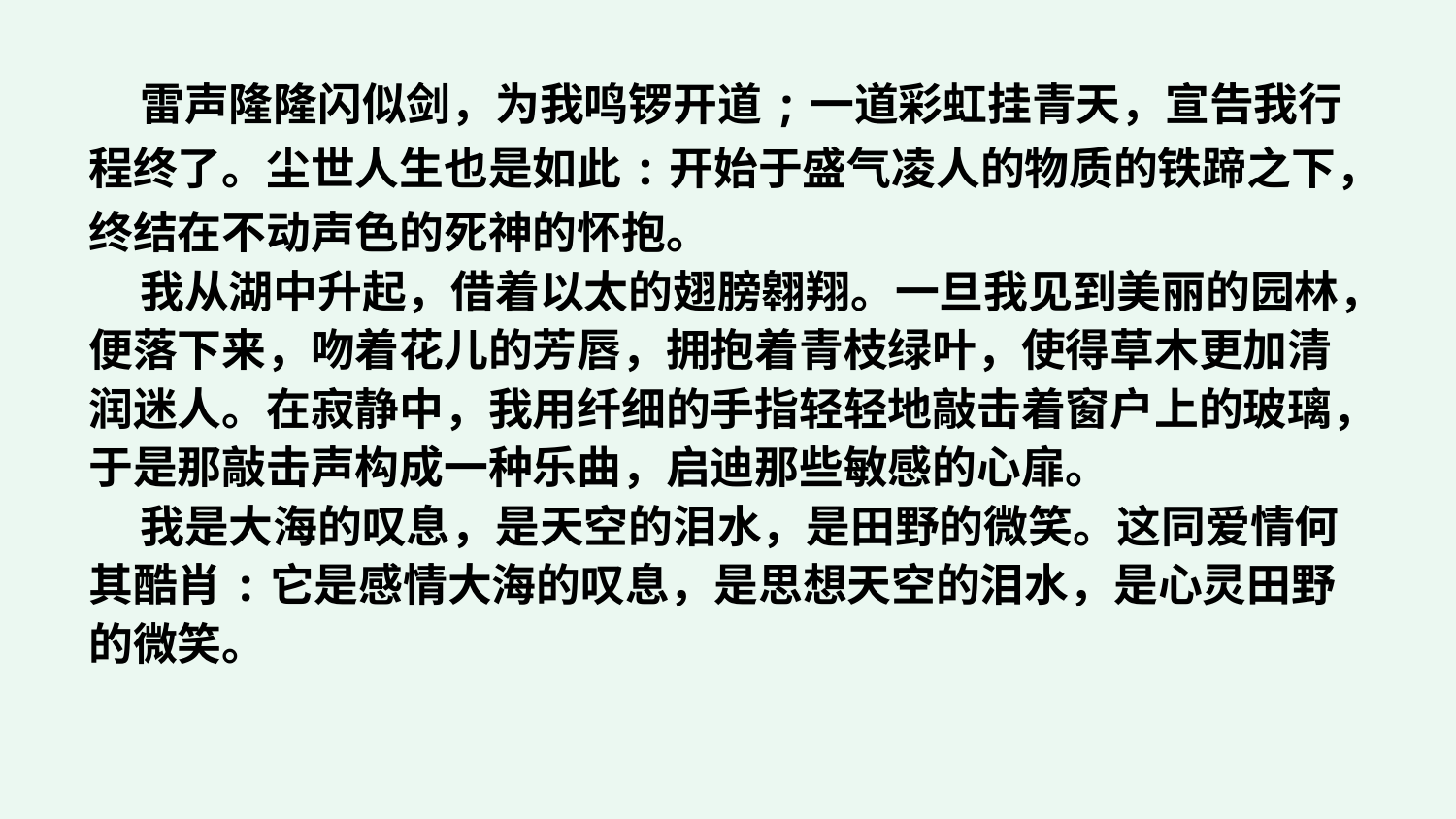

雷声隆隆闪似剑，为我鸣锣开道;一道彩虹挂青天，宣告我行程终了。尘世人生也是如此:开始于盛气凌人的物质的铁蹄之下，终结在不动声色的死神的怀抱。
    我从湖中升起，借着以太的翅膀翱翔。一旦我见到美丽的园林，便落下来，吻着花儿的芳唇，拥抱着青枝绿叶，使得草木更加清润迷人。在寂静中，我用纤细的手指轻轻地敲击着窗户上的玻璃，于是那敲击声构成一种乐曲，启迪那些敏感的心扉。
    我是大海的叹息，是天空的泪水，是田野的微笑。这同爱情何其酷肖:它是感情大海的叹息，是思想天空的泪水，是心灵田野的微笑。